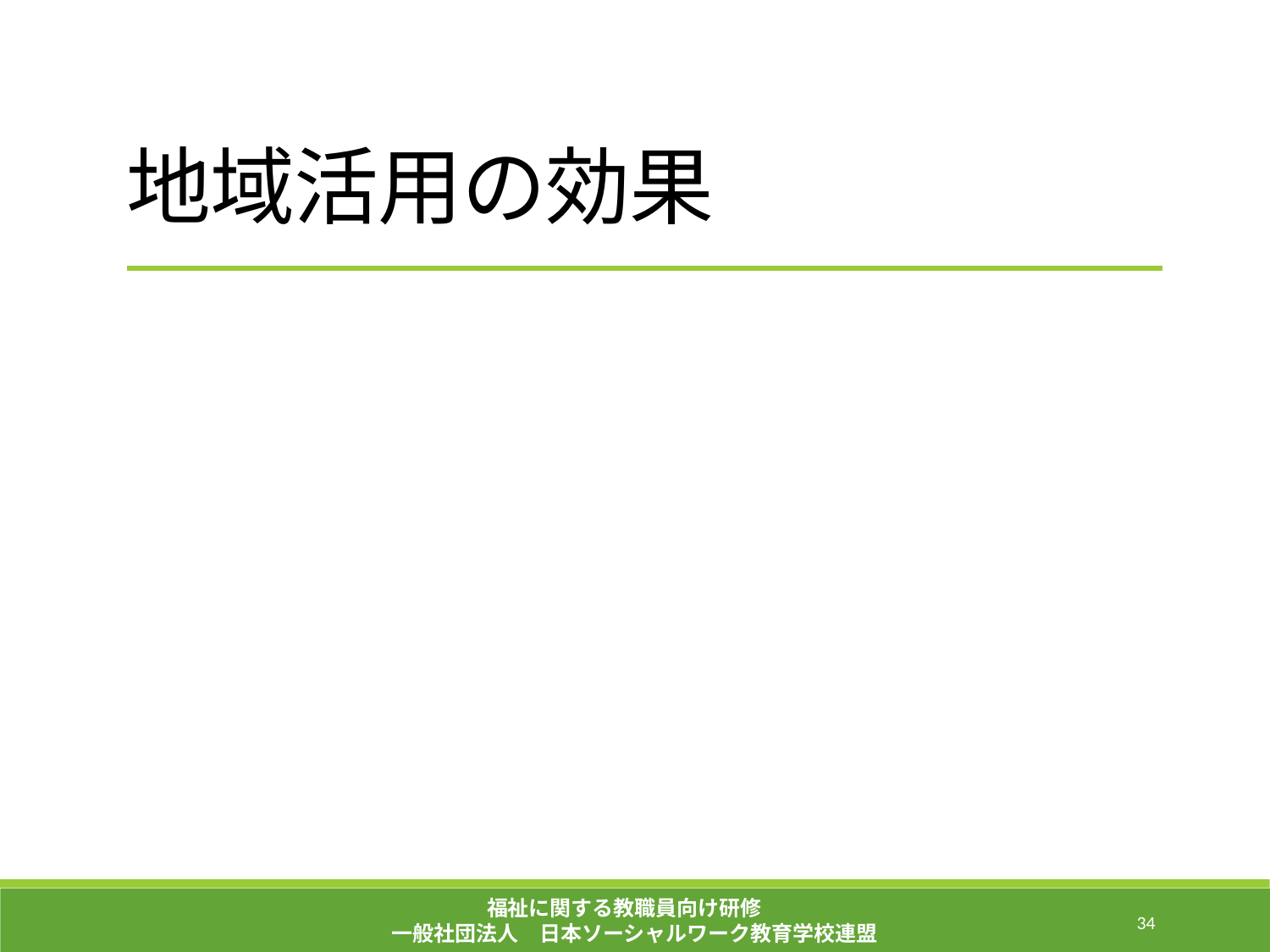

地域活用の効果
福祉に関する教職員向け研修
一般社団法人　日本ソーシャルワーク教育学校連盟
34